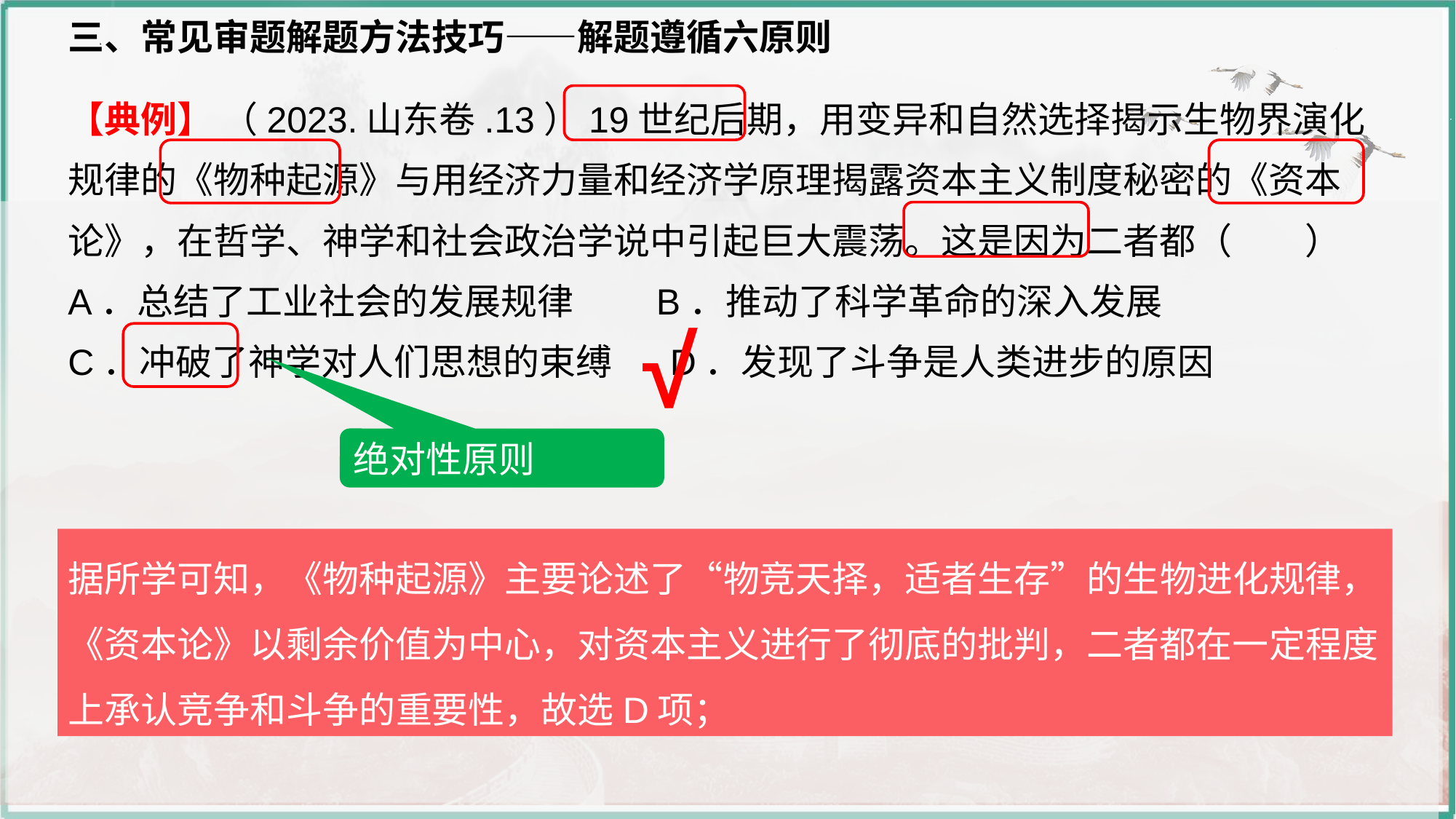

三、常见审题解题方法技巧——解题遵循六原则
【典例】 （2023.山东卷.13）19世纪后期，用变异和自然选择揭示生物界演化规律的《物种起源》与用经济力量和经济学原理揭露资本主义制度秘密的《资本论》，在哲学、神学和社会政治学说中引起巨大震荡。这是因为二者都（　　）
A．总结了工业社会的发展规律         B．推动了科学革命的深入发展
C．冲破了神学对人们思想的束缚      D．发现了斗争是人类进步的原因

√

绝对性原则
据所学可知，《物种起源》主要论述了“物竞天择，适者生存”的生物进化规律，《资本论》以剩余价值为中心，对资本主义进行了彻底的批判，二者都在一定程度上承认竞争和斗争的重要性，故选D项；